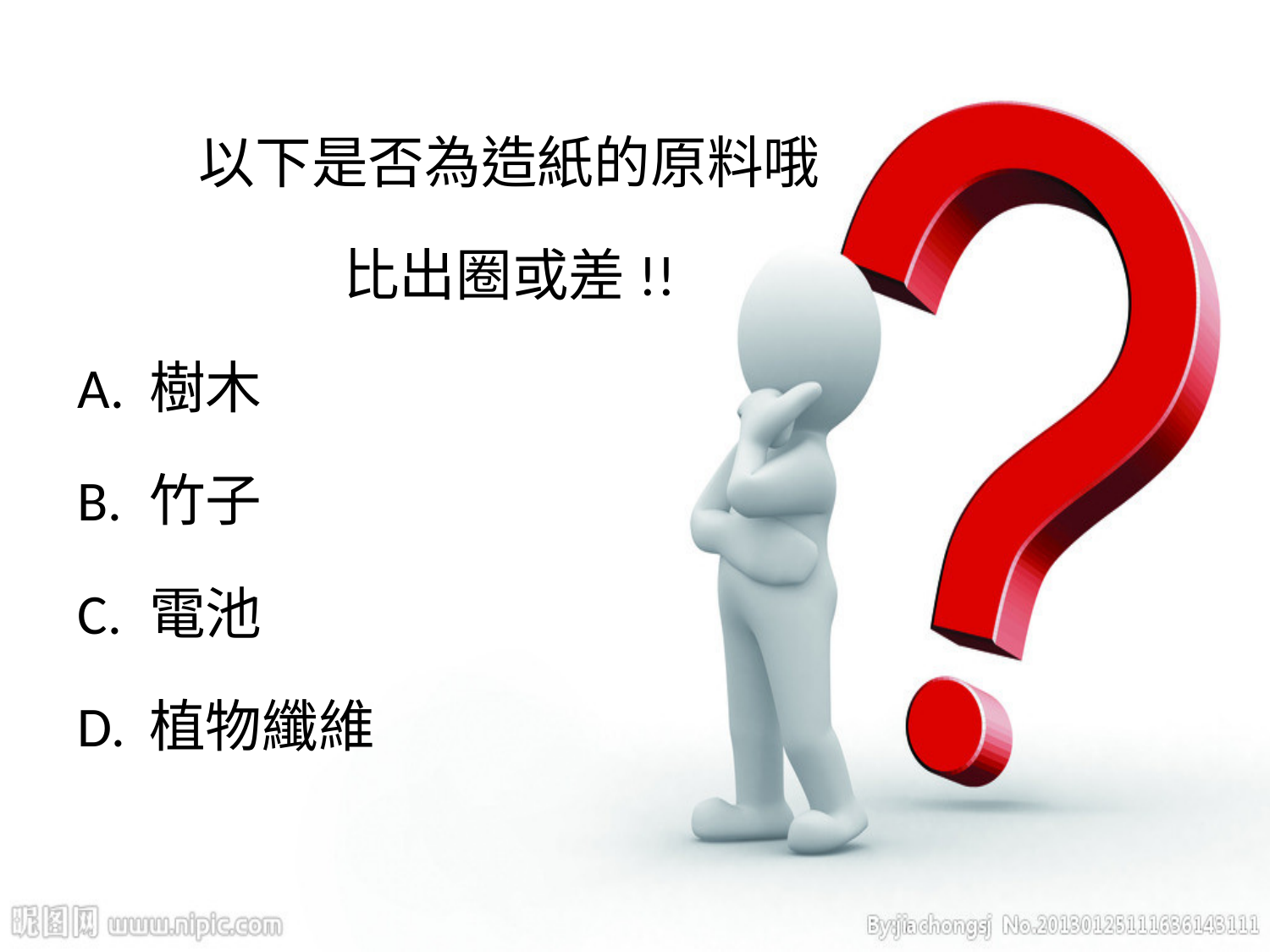

以下是否為造紙的原料哦
比出圈或差!!
樹木
竹子
電池
植物纖維
#